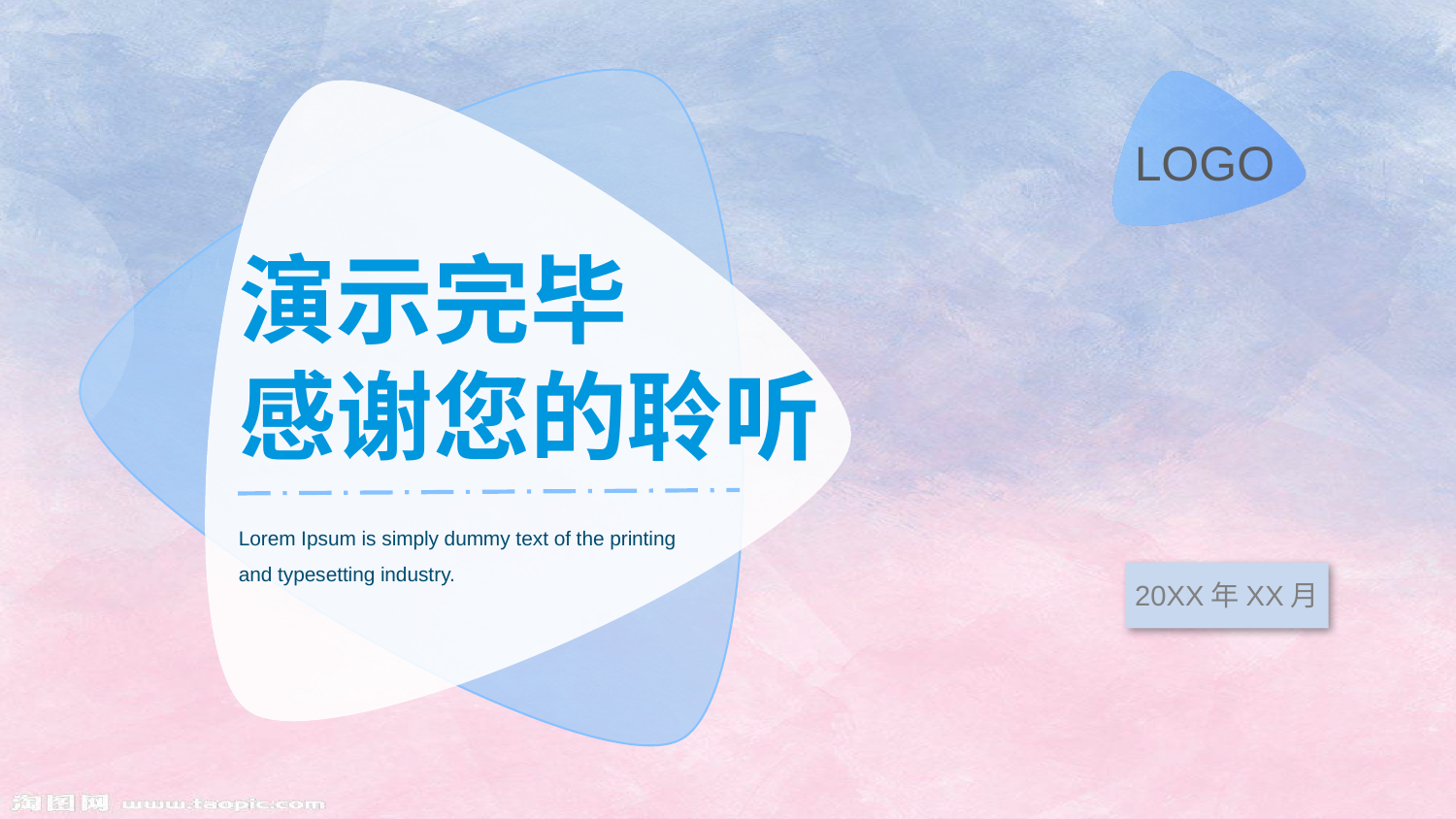

LOGO

演示完毕
感谢您的聆听
Lorem Ipsum is simply dummy text of the printing
and typesetting industry.

20XX年XX月